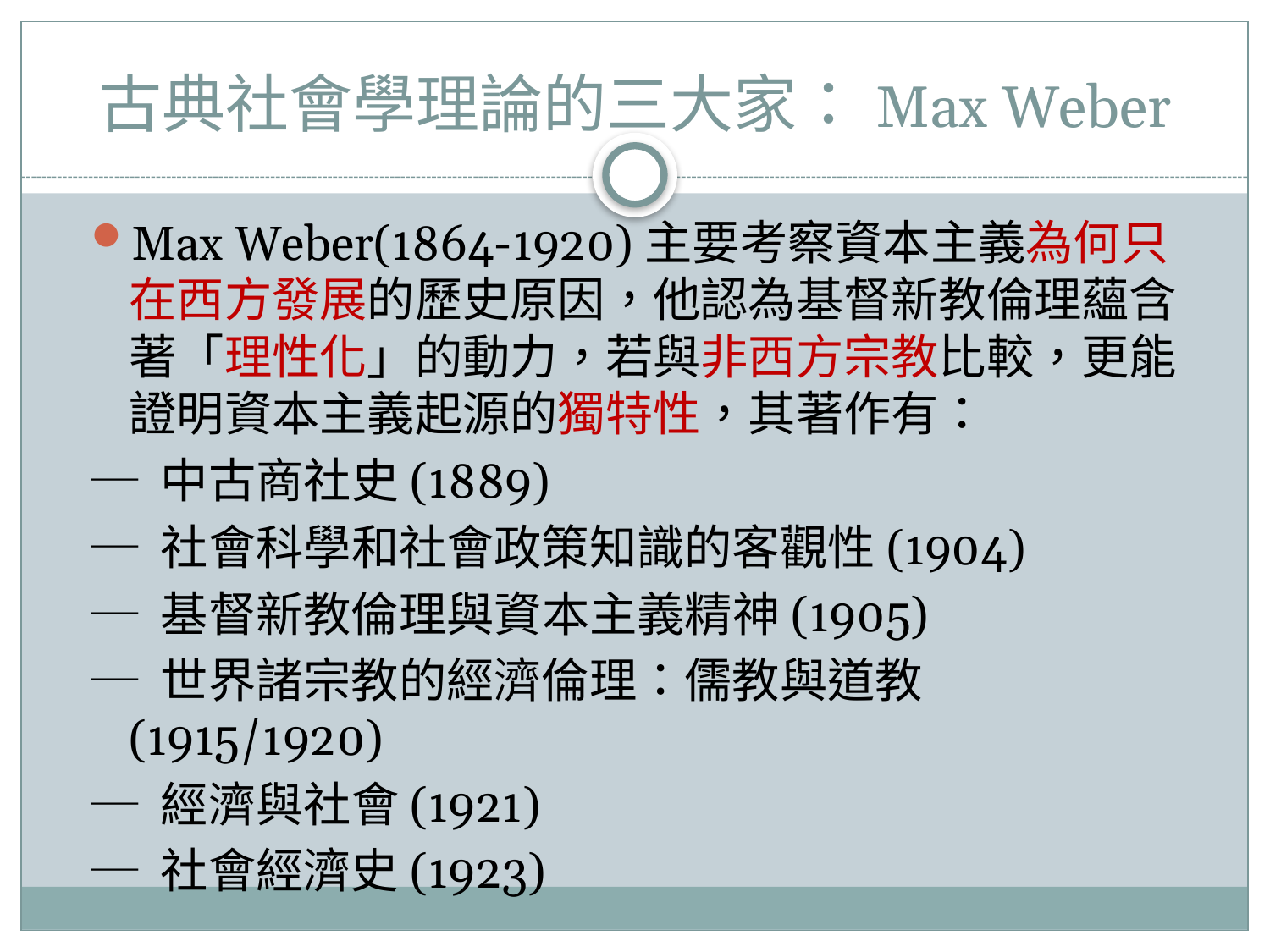

# 古典社會學理論的三大家：Max Weber
Max Weber(1864-1920)主要考察資本主義為何只在西方發展的歷史原因，他認為基督新教倫理蘊含著「理性化」的動力，若與非西方宗教比較，更能證明資本主義起源的獨特性，其著作有：
─ 中古商社史(1889)
─ 社會科學和社會政策知識的客觀性(1904)
─ 基督新教倫理與資本主義精神(1905)
─ 世界諸宗教的經濟倫理：儒教與道教(1915/1920)
─ 經濟與社會(1921)
─ 社會經濟史(1923)